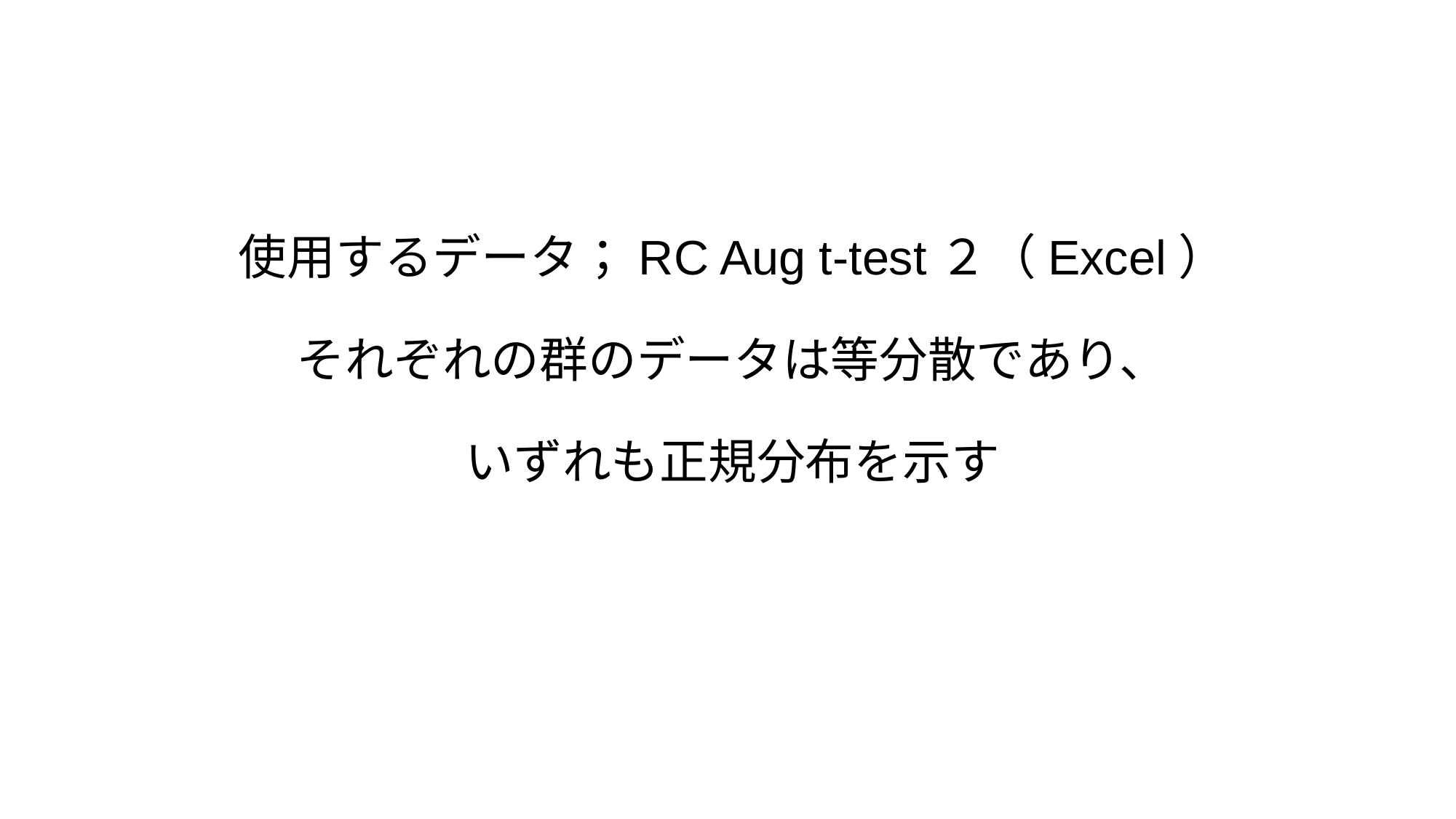

使用するデータ；RC Aug t-test２（Excel）
それぞれの群のデータは等分散であり、
いずれも正規分布を示す